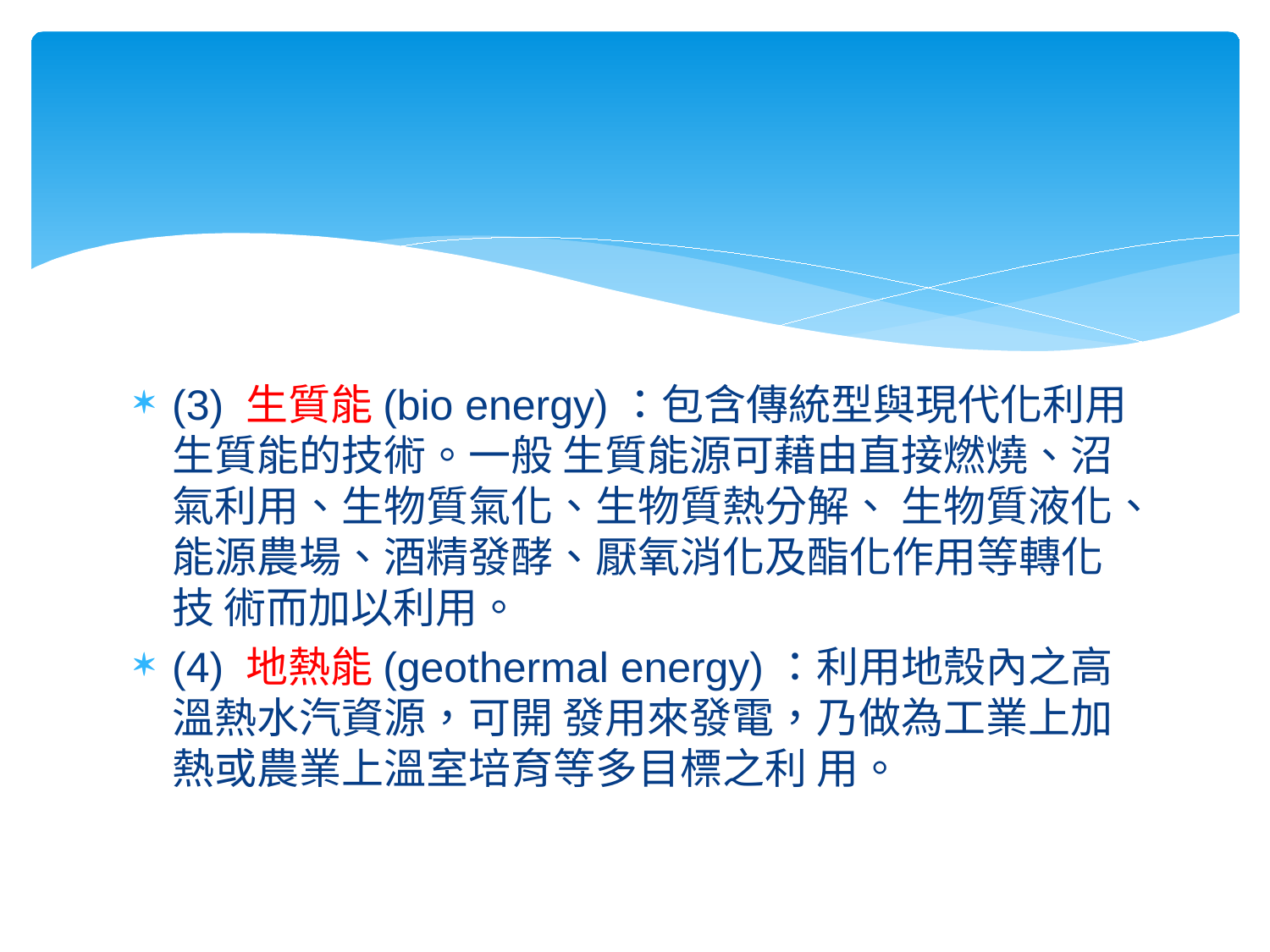

#
(3) 生質能(bio energy)：包含傳統型與現代化利用生質能的技術。一般 生質能源可藉由直接燃燒、沼氣利用、生物質氣化、生物質熱分解、 生物質液化、能源農場、酒精發酵、厭氧消化及酯化作用等轉化技 術而加以利用。
(4) 地熱能(geothermal energy)：利用地殼內之高溫熱水汽資源，可開 發用來發電，乃做為工業上加熱或農業上溫室培育等多目標之利 用。